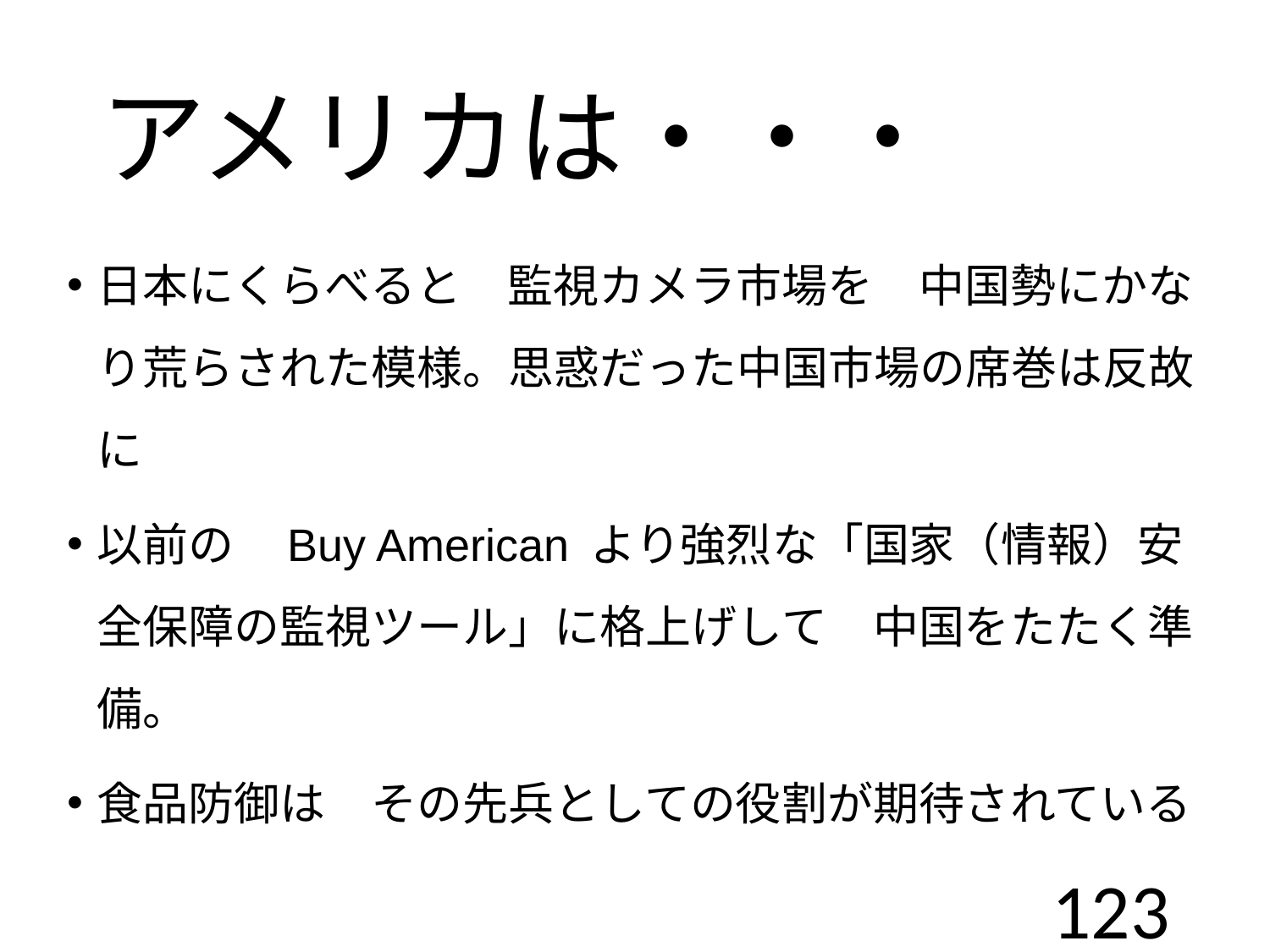

# アメリカは・・・
日本にくらべると　監視カメラ市場を　中国勢にかなり荒らされた模様。思惑だった中国市場の席巻は反故に
以前の　Buy American より強烈な「国家（情報）安全保障の監視ツール」に格上げして　中国をたたく準備。
食品防御は　その先兵としての役割が期待されている

123